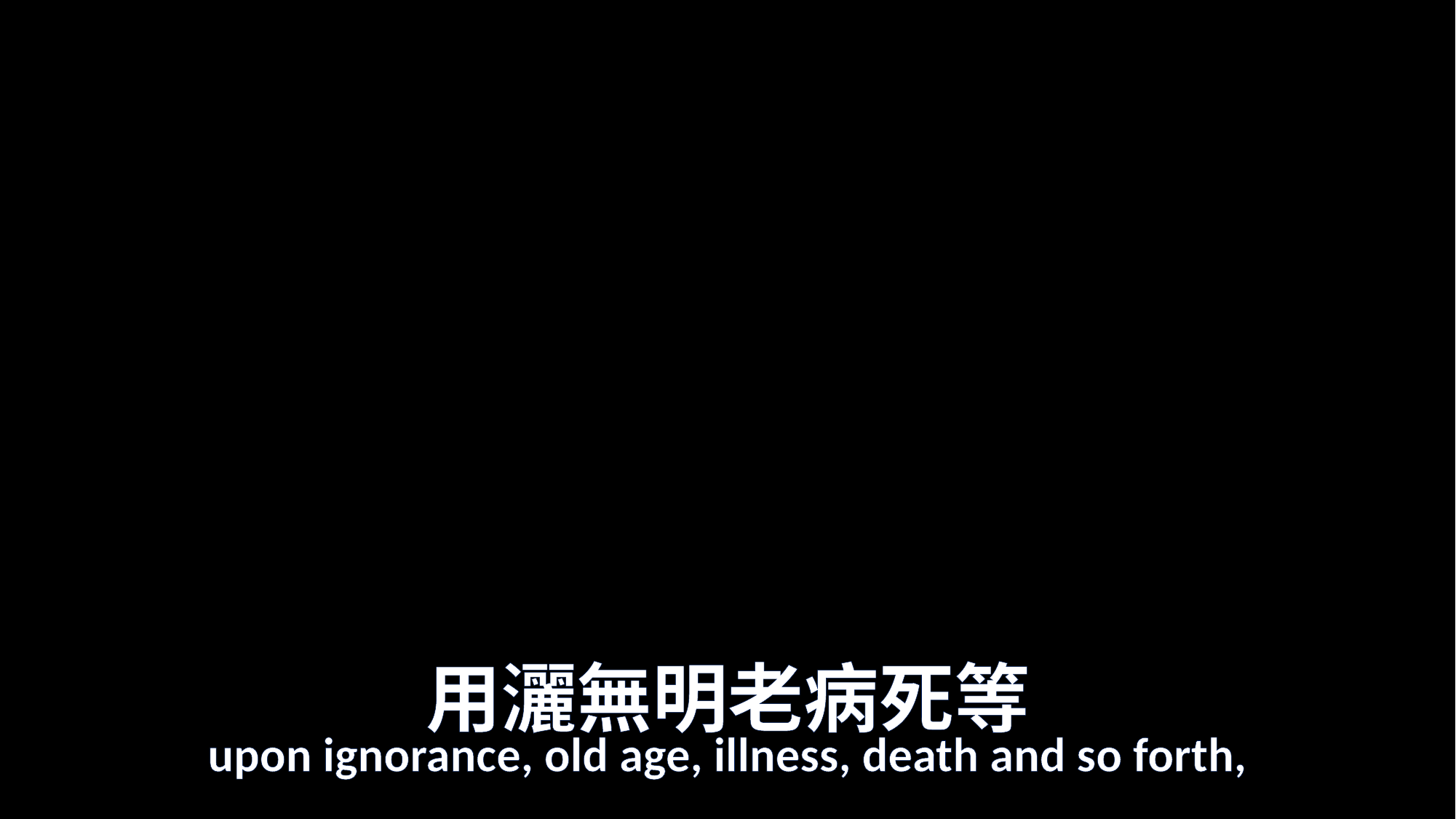

# 用灑無明老病死等
upon ignorance, old age, illness, death and so forth,